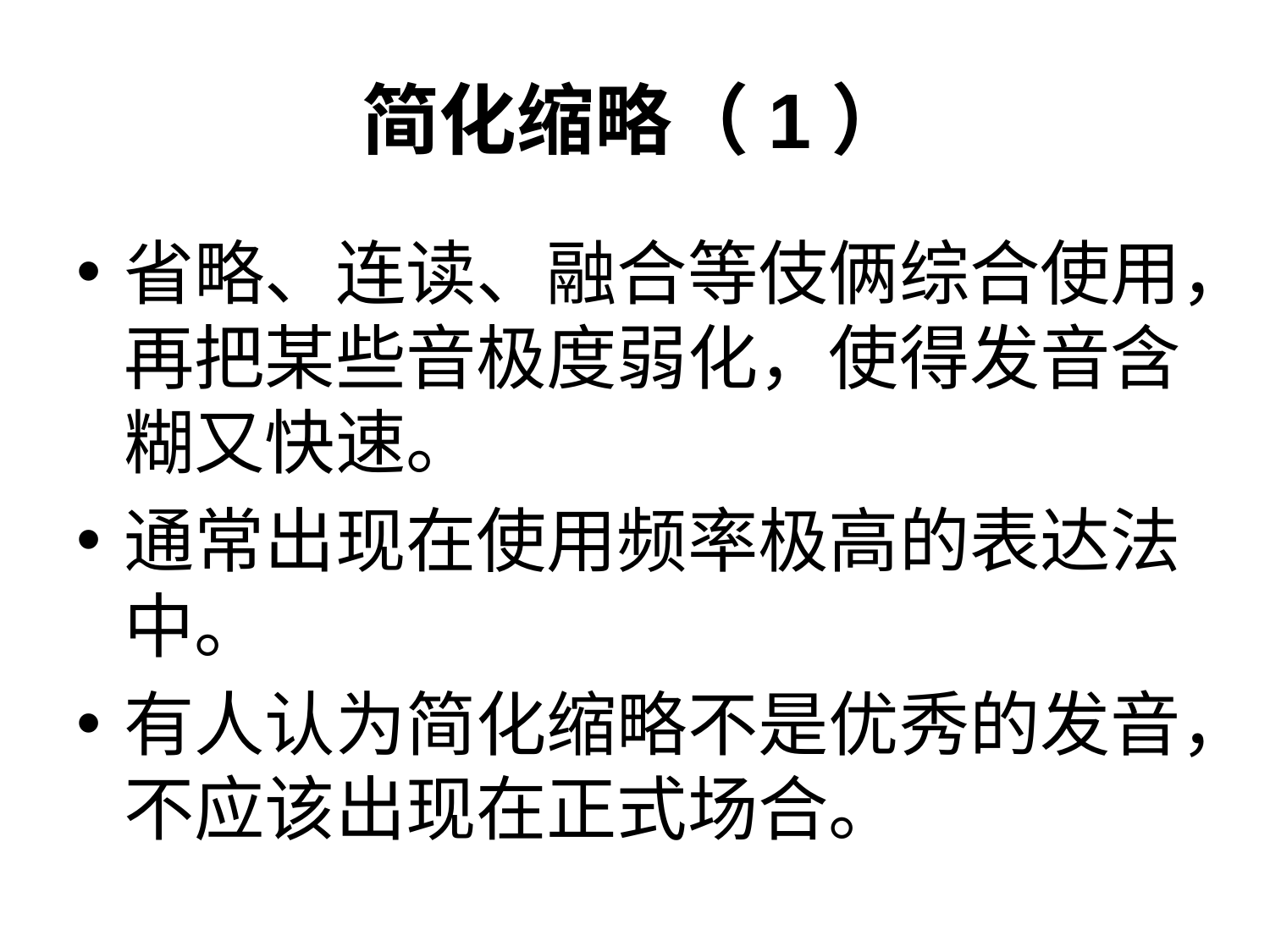

# 简化缩略（1）
省略、连读、融合等伎俩综合使用，再把某些音极度弱化，使得发音含糊又快速。
通常出现在使用频率极高的表达法中。
有人认为简化缩略不是优秀的发音，不应该出现在正式场合。